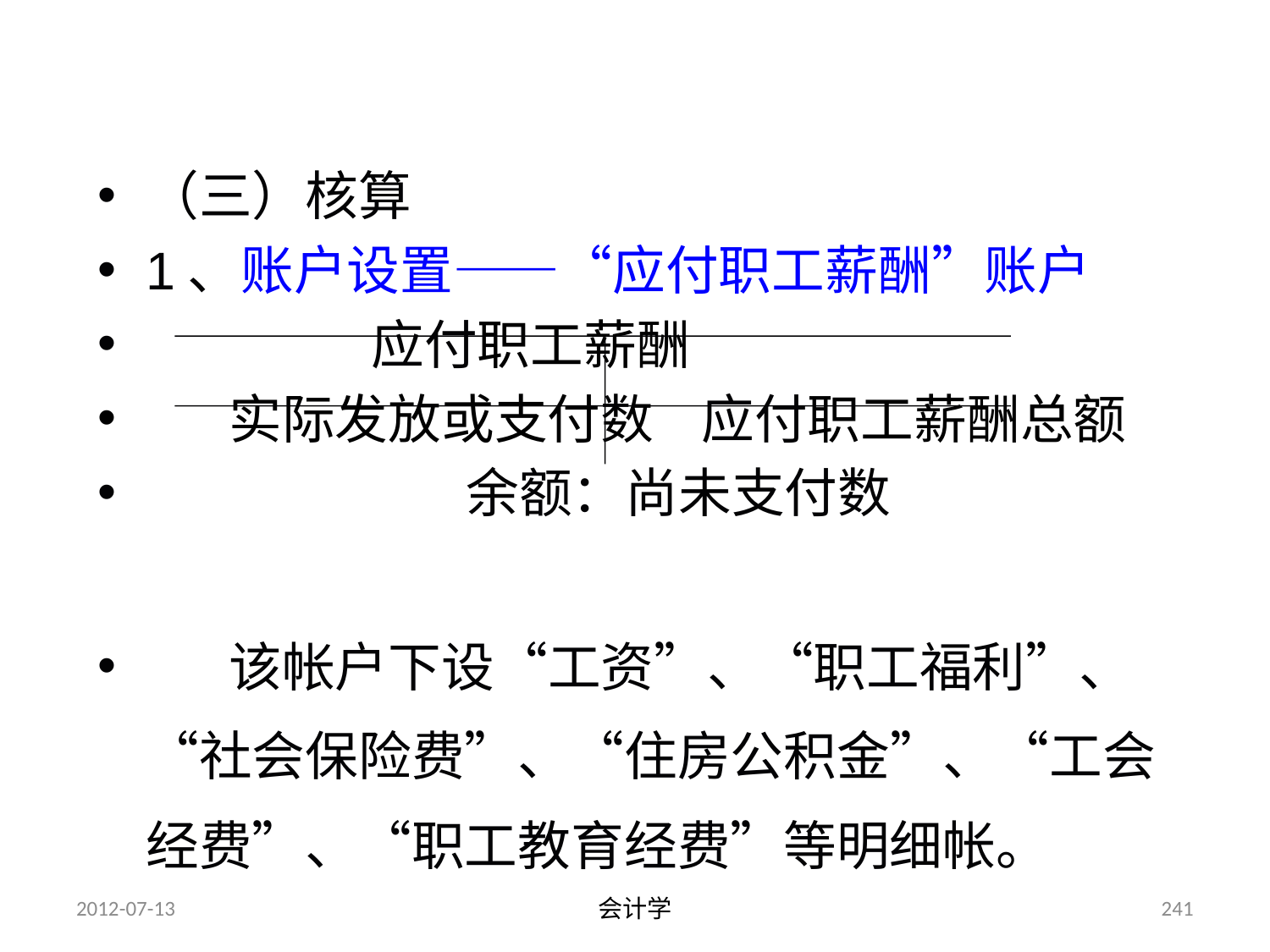

（三）核算
1、账户设置——“应付职工薪酬”账户
                  应付职工薪酬
      实际发放或支付数    应付职工薪酬总额
                          余额：尚未支付数

      该帐户下设“工资”、“职工福利”、“社会保险费”、“住房公积金”、“工会经费”、“职工教育经费”等明细帐。

2012-07-13
会计学
241